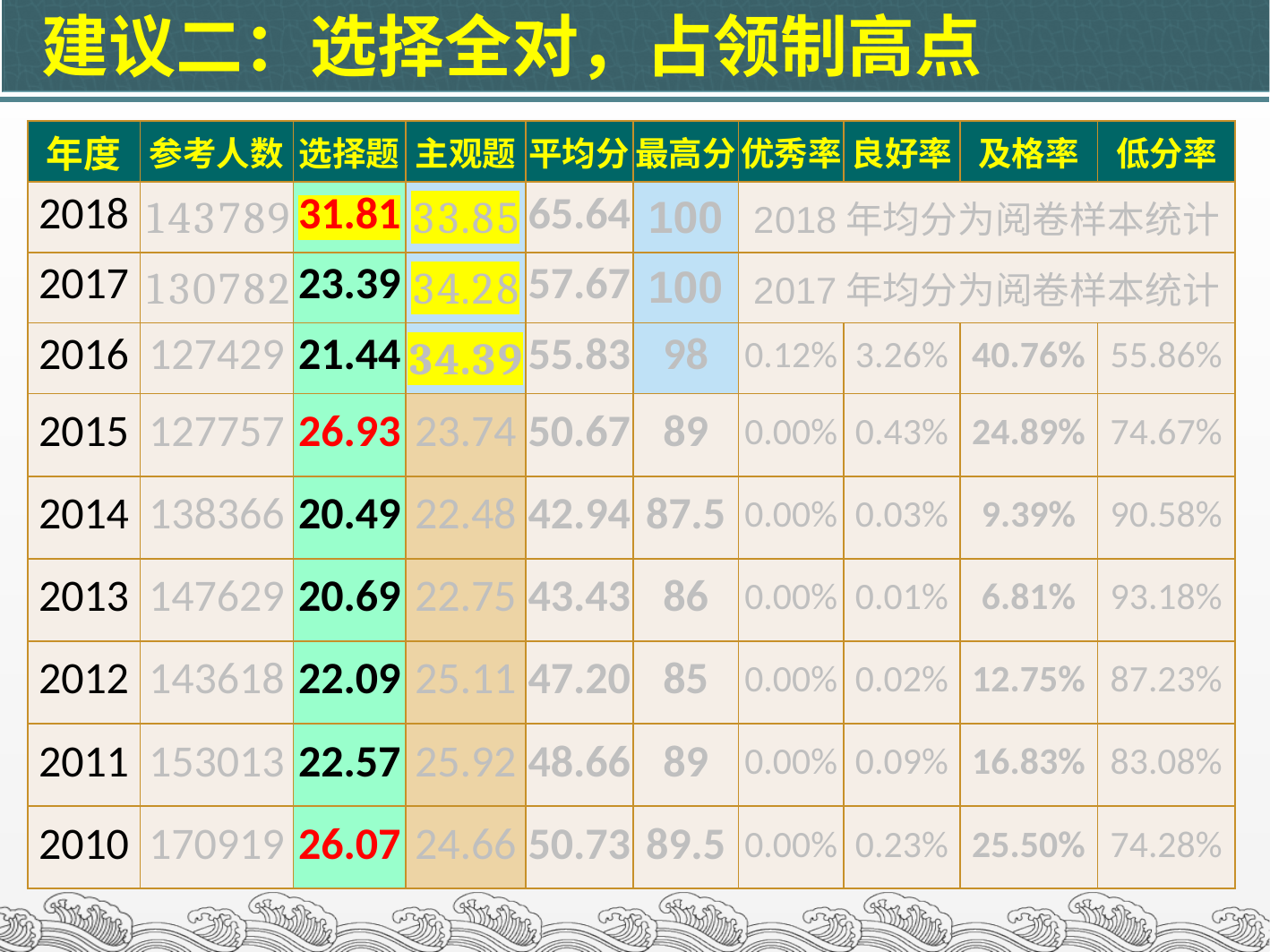

建议二：选择全对，占领制高点
| 年度 | 参考人数 | 选择题 | 主观题 | 平均分 | 最高分 | 优秀率 | 良好率 | 及格率 | 低分率 |
| --- | --- | --- | --- | --- | --- | --- | --- | --- | --- |
| 2018 | 143789 | 31.81 | 33.85 | 65.64 | 100 | 2018年均分为阅卷样本统计 |  |  |  |
| 2017 | 130782 | 23.39 | 34.28 | 57.67 | 100 | 2017年均分为阅卷样本统计 |  |  |  |
| 2016 | 127429 | 21.44 | 34.39 | 55.83 | 98 | 0.12% | 3.26% | 40.76% | 55.86% |
| 2015 | 127757 | 26.93 | 23.74 | 50.67 | 89 | 0.00% | 0.43% | 24.89% | 74.67% |
| 2014 | 138366 | 20.49 | 22.48 | 42.94 | 87.5 | 0.00% | 0.03% | 9.39% | 90.58% |
| 2013 | 147629 | 20.69 | 22.75 | 43.43 | 86 | 0.00% | 0.01% | 6.81% | 93.18% |
| 2012 | 143618 | 22.09 | 25.11 | 47.20 | 85 | 0.00% | 0.02% | 12.75% | 87.23% |
| 2011 | 153013 | 22.57 | 25.92 | 48.66 | 89 | 0.00% | 0.09% | 16.83% | 83.08% |
| 2010 | 170919 | 26.07 | 24.66 | 50.73 | 89.5 | 0.00% | 0.23% | 25.50% | 74.28% |